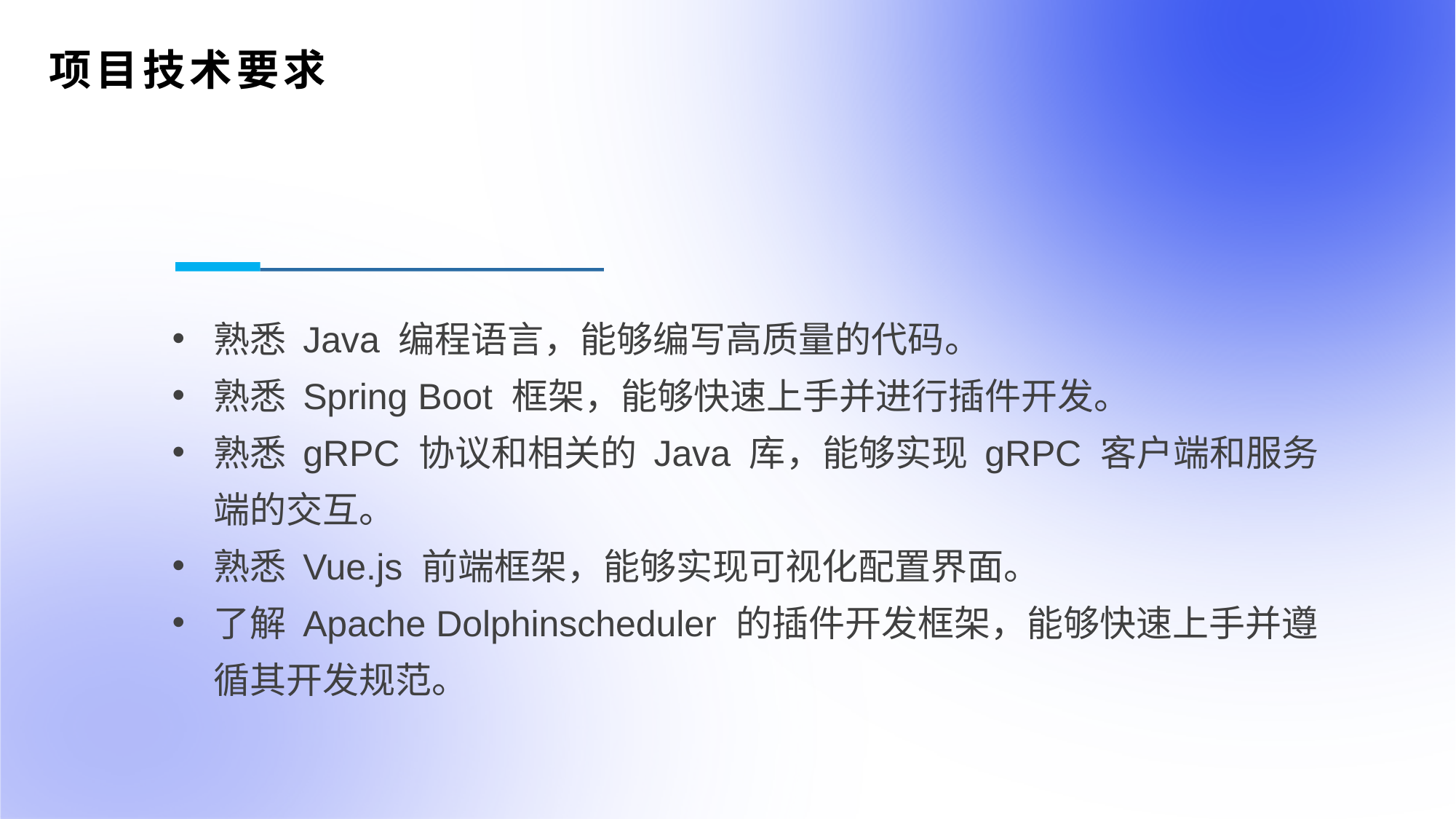

项目技术要求

熟悉 Java 编程语言，能够编写高质量的代码。
熟悉 Spring Boot 框架，能够快速上手并进行插件开发。
熟悉 gRPC 协议和相关的 Java 库，能够实现 gRPC 客户端和服务端的交互。
熟悉 Vue.js 前端框架，能够实现可视化配置界面。
了解 Apache Dolphinscheduler 的插件开发框架，能够快速上手并遵循其开发规范。